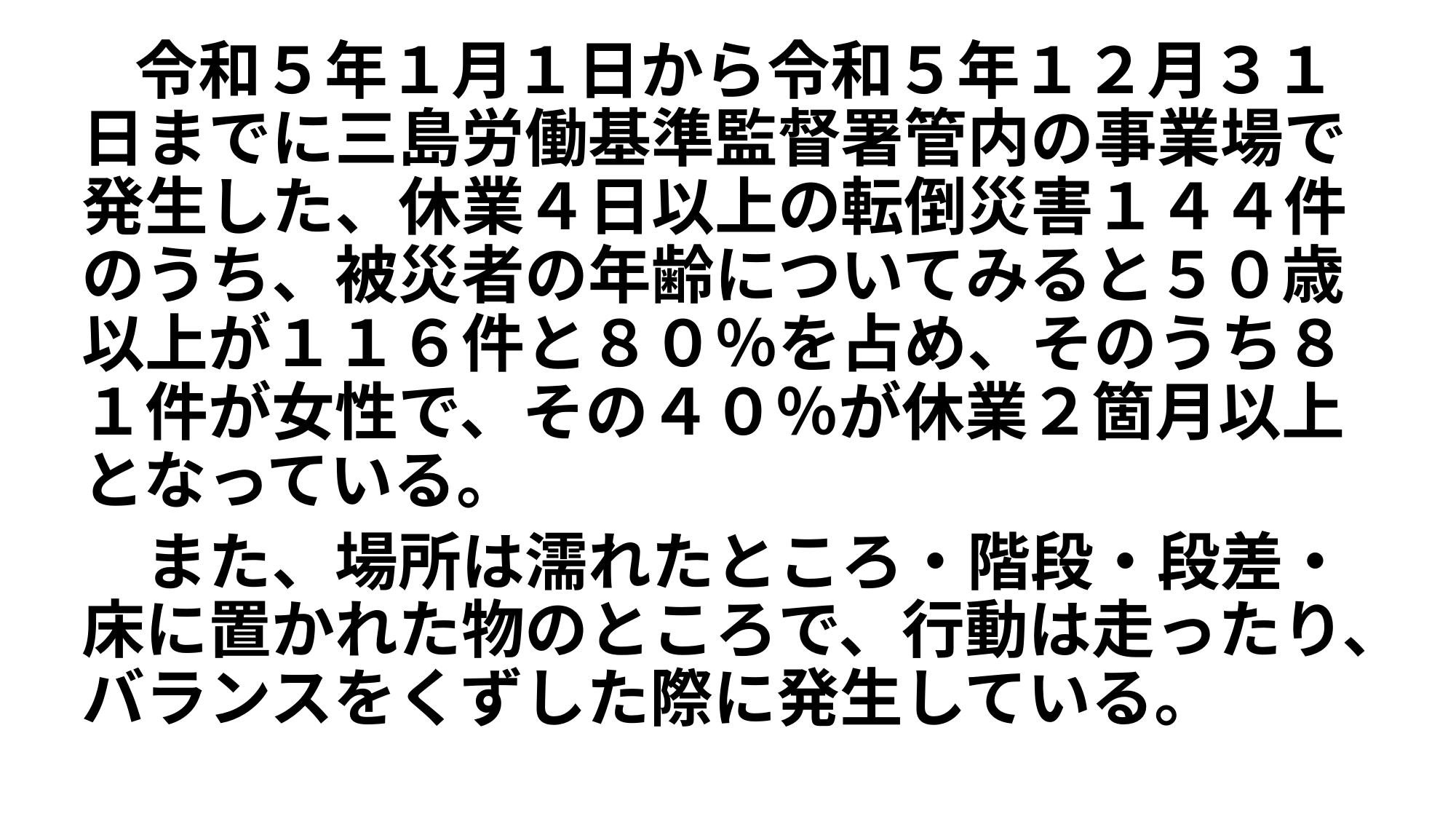

令和５年１月１日から令和５年１２月３１日までに三島労働基準監督署管内の事業場で発生した、休業４日以上の転倒災害１４４件のうち、被災者の年齢についてみると５０歳以上が１１６件と８０％を占め、そのうち８１件が女性で、その４０％が休業２箇月以上となっている。
　また、場所は濡れたところ・階段・段差・床に置かれた物のところで、行動は走ったり、バランスをくずした際に発生している。